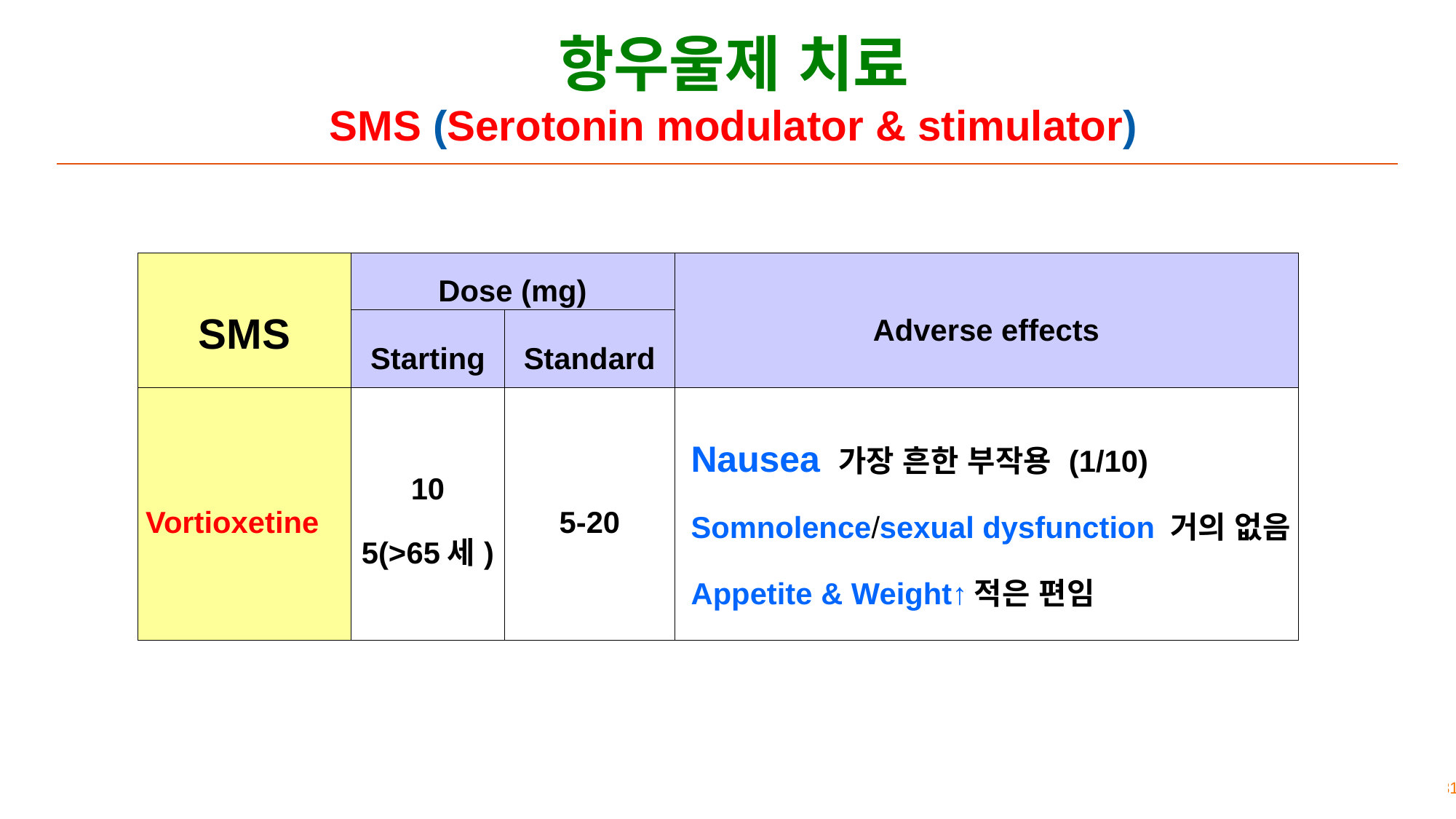

# 항우울제 치료 SMS (Serotonin modulator & stimulator)
| SMS | Dose (mg) | anorexia, nausea, insomnia, sexual dysfunction: retarded ejaculation, retarded orgasm | Adverse effects |
| --- | --- | --- | --- |
| anorexia, nausea, insomnia, sexual dysfunction: retarded ejaculation, retarded orgasm | Starting | Standard | anorexia, nausea, insomnia, sexual dysfunction: retarded ejaculation, retarded orgasm |
| Vortioxetine | 10 5(>65세) | 5-20 | Nausea 가장 흔한 부작용 (1/10) Somnolence/sexual dysfunction 거의 없음 Appetite & Weight↑적은 편임 |